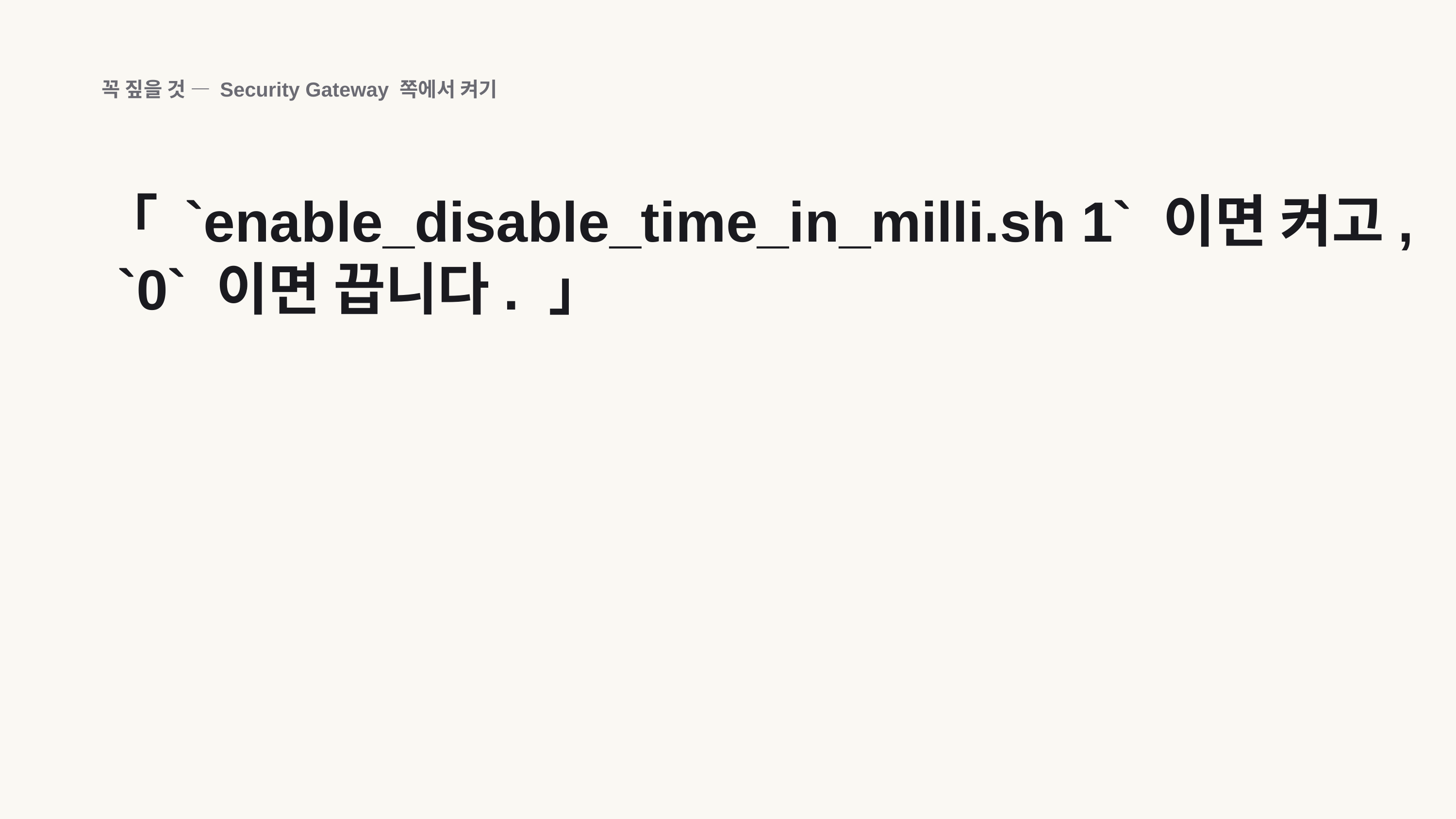

꼭 짚을 것 — Security Gateway 쪽에서 켜기
「 `enable_disable_time_in_milli.sh 1` 이면 켜고, `0` 이면 끕니다. 」